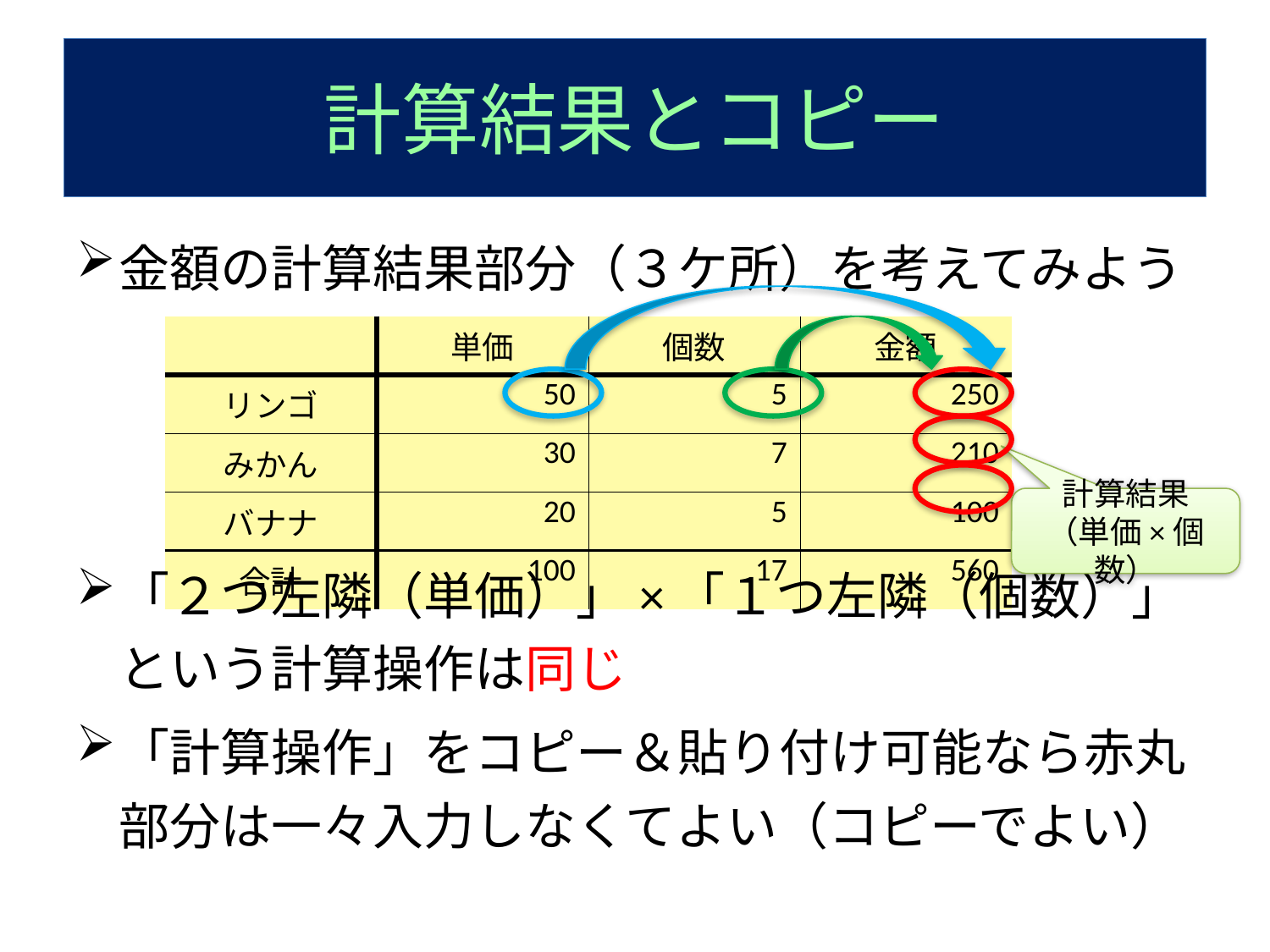

# 計算結果とコピー
金額の計算結果部分（３ケ所）を考えてみよう

「２つ左隣（単価）」×「１つ左隣（個数）」という計算操作は同じ
「計算操作」をコピー＆貼り付け可能なら赤丸部分は一々入力しなくてよい（コピーでよい）

|  | 単価 | 個数 | 金額 |
| --- | --- | --- | --- |
| リンゴ | 50 | 5 | 250 |
| みかん | 30 | 7 | 210 |
| バナナ | 20 | 5 | 100 |
| 合計 | 100 | 17 | 560 |

計算結果
（単価×個数）